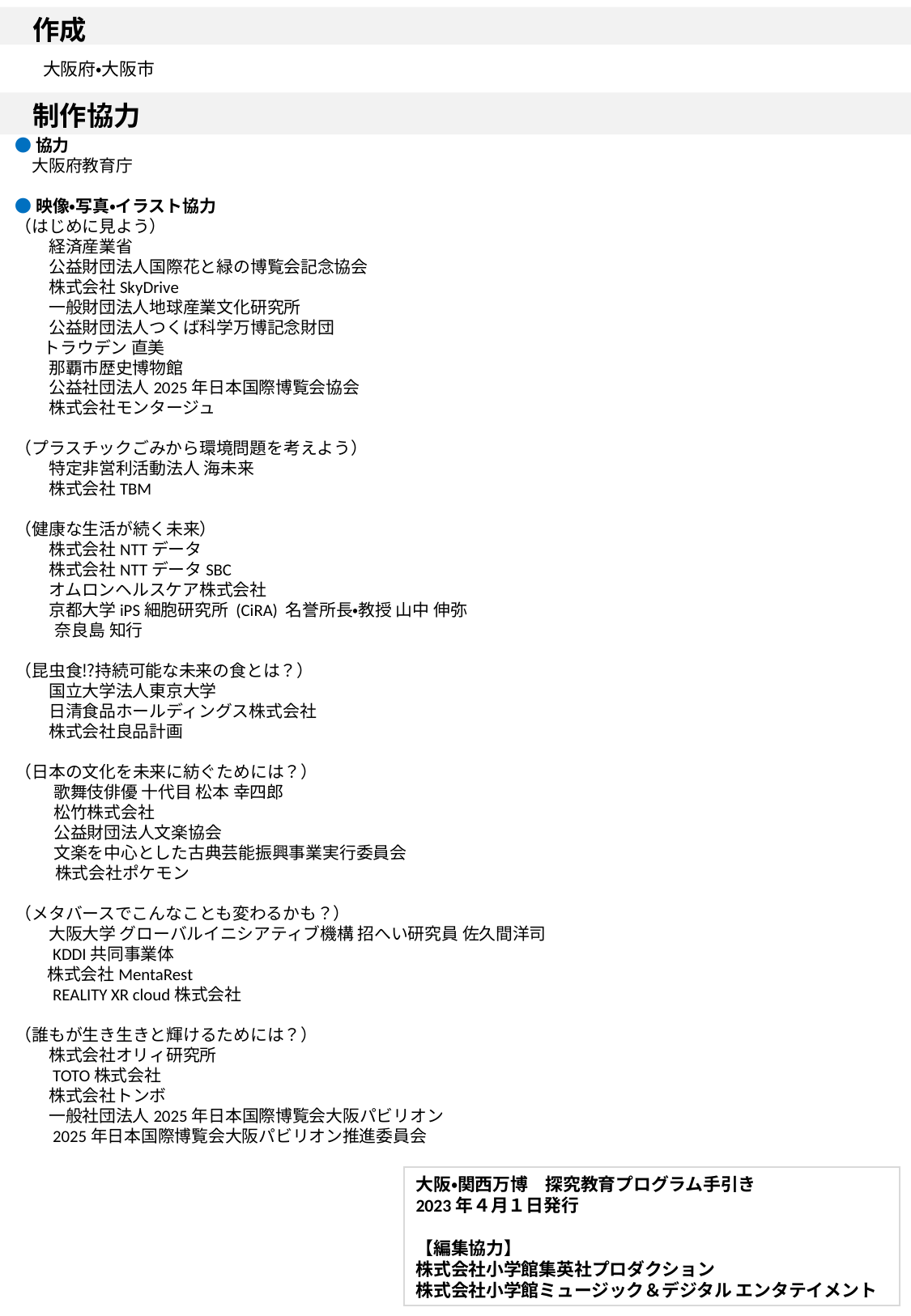

作成

大阪府・大阪市

制作協力
●協力
　大阪府教育庁

●映像・写真・イラスト協力
（はじめに見よう）
　　経済産業省
　　公益財団法人国際花と緑の博覧会記念協会
　　株式会社SkyDrive
　　一般財団法人地球産業文化研究所
　　公益財団法人つくば科学万博記念財団
　   トラウデン 直美
　　那覇市歴史博物館
　　公益社団法人2025年日本国際博覧会協会
　　株式会社モンタージュ

（プラスチックごみから環境問題を考えよう）
　　特定非営利活動法人 海未来
　　株式会社TBM

（健康な生活が続く未来）
　　株式会社NTTデータ
　　株式会社NTTデータSBC
　　オムロンヘルスケア株式会社
　　京都大学iPS細胞研究所 (CiRA) 名誉所長・教授 山中 伸弥
     　奈良島 知行

（昆虫食⁉持続可能な未来の食とは？）
　　国立大学法人東京大学
　　日清食品ホールディングス株式会社
　　株式会社良品計画

（日本の文化を未来に紡ぐためには？）
         歌舞伎俳優 十代目 松本 幸四郎
         松竹株式会社
         公益財団法人文楽協会
         文楽を中心とした古典芸能振興事業実行委員会
   　  株式会社ポケモン

（メタバースでこんなことも変わるかも？）
　　大阪大学 グローバルイニシアティブ機構 招へい研究員 佐久間洋司
　　KDDI共同事業体
　    株式会社MentaRest
　　REALITY XR cloud株式会社

（誰もが生き生きと輝けるためには？）
　　株式会社オリィ研究所
　　TOTO株式会社
　　株式会社トンボ
　　一般社団法人2025年日本国際博覧会大阪パビリオン
　　2025年日本国際博覧会大阪パビリオン推進委員会
大阪・関西万博　探究教育プログラム手引き
2023年４月１日発行

【編集協力】
株式会社小学館集英社プロダクション
株式会社小学館ミュージック＆デジタル エンタテイメント